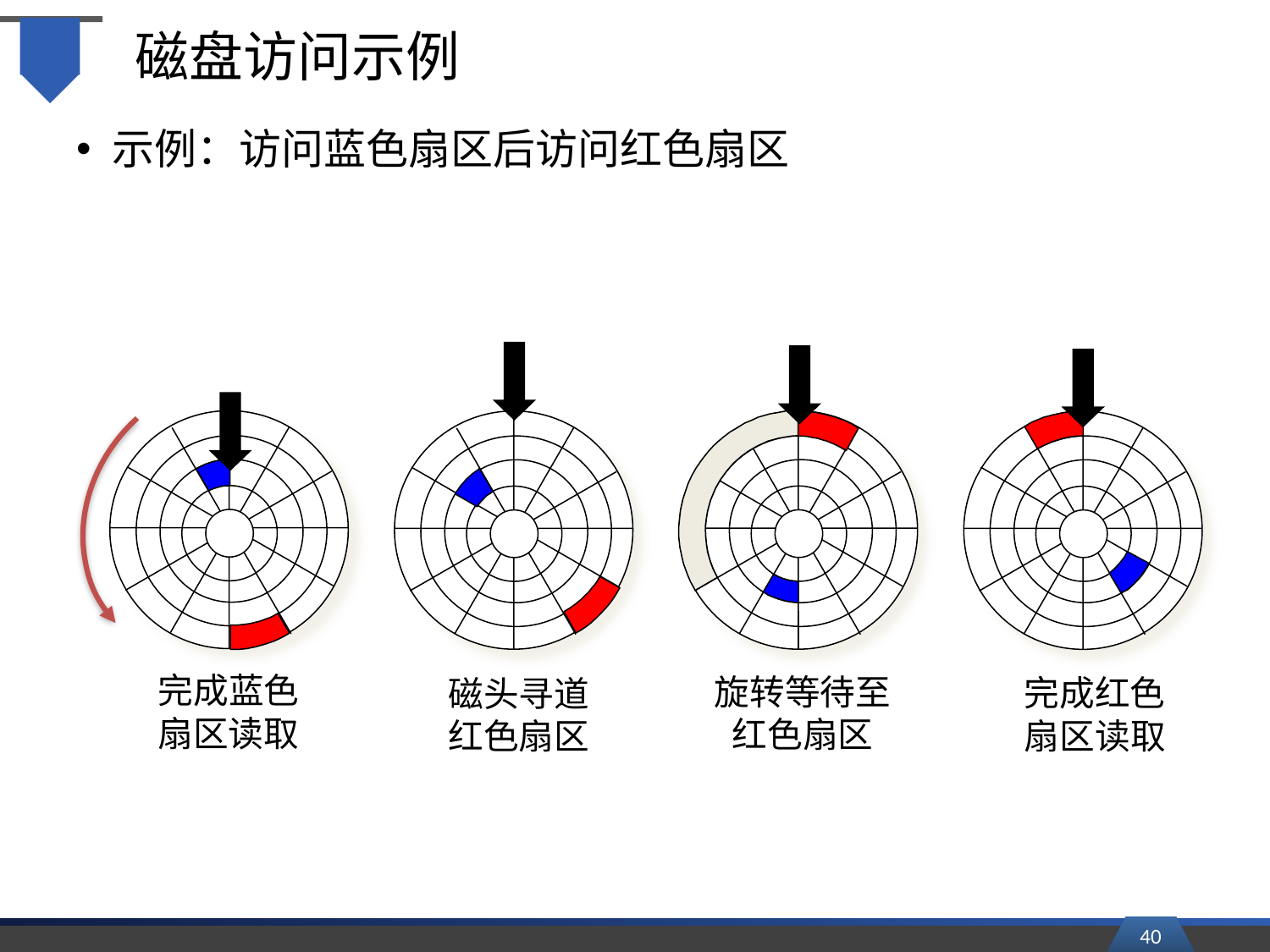

# 磁盘访问示例
示例：访问蓝色扇区后访问红色扇区

完成蓝色扇区读取
旋转等待至红色扇区
完成红色扇区读取
磁头寻道红色扇区
40